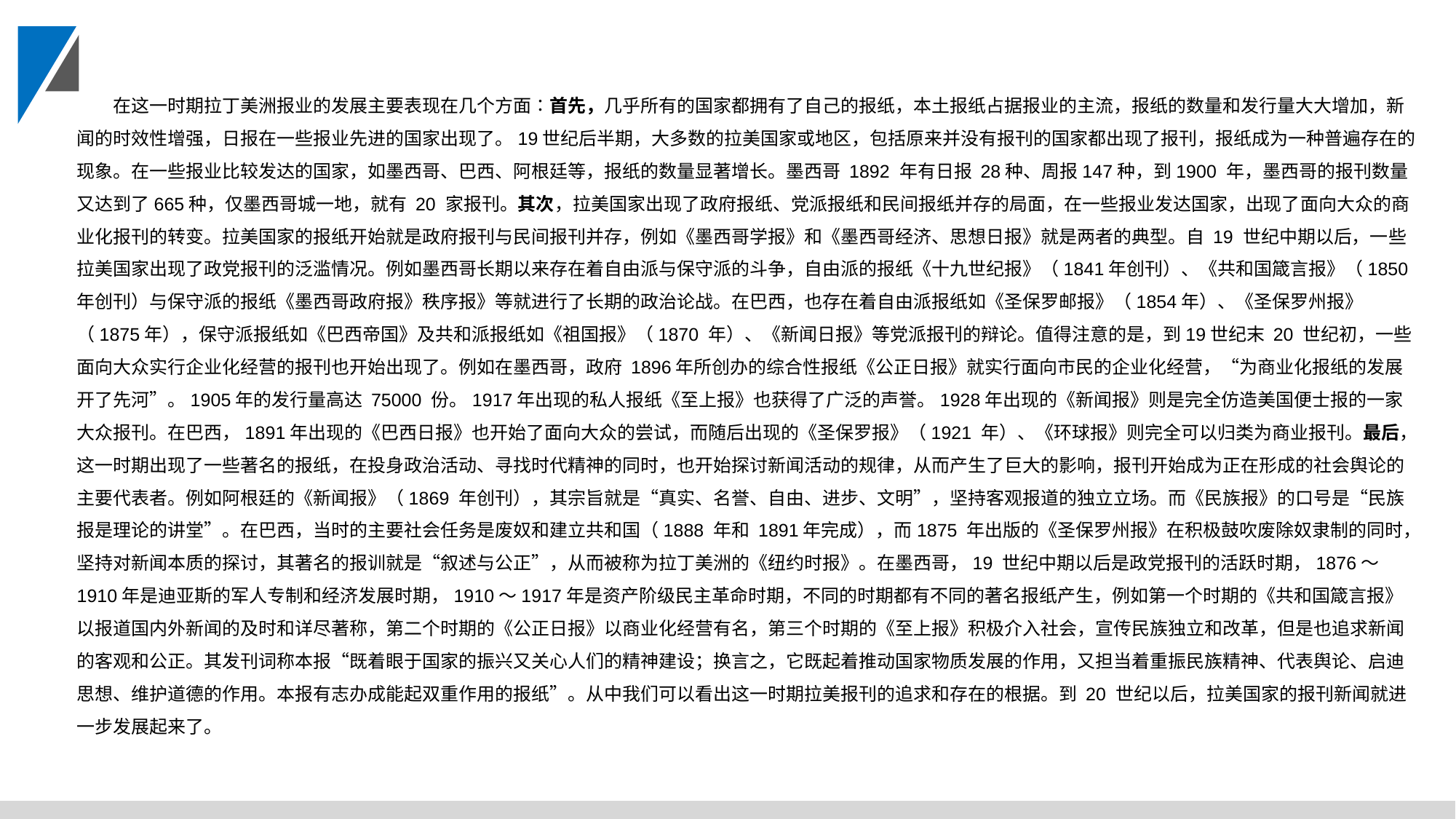

在这一时期拉丁美洲报业的发展主要表现在几个方面∶首先，几乎所有的国家都拥有了自己的报纸，本土报纸占据报业的主流，报纸的数量和发行量大大增加，新闻的时效性增强，日报在一些报业先进的国家出现了。19世纪后半期，大多数的拉美国家或地区，包括原来并没有报刊的国家都出现了报刊，报纸成为一种普遍存在的现象。在一些报业比较发达的国家，如墨西哥、巴西、阿根廷等，报纸的数量显著增长。墨西哥 1892 年有日报 28种、周报147种，到1900 年，墨西哥的报刊数量又达到了665种，仅墨西哥城一地，就有 20 家报刊。其次，拉美国家出现了政府报纸、党派报纸和民间报纸并存的局面，在一些报业发达国家，出现了面向大众的商业化报刊的转变。拉美国家的报纸开始就是政府报刊与民间报刊并存，例如《墨西哥学报》和《墨西哥经济、思想日报》就是两者的典型。自 19 世纪中期以后，一些拉美国家出现了政党报刊的泛滥情况。例如墨西哥长期以来存在着自由派与保守派的斗争，自由派的报纸《十九世纪报》（1841年创刊）、《共和国箴言报》（1850年创刊）与保守派的报纸《墨西哥政府报》秩序报》等就进行了长期的政治论战。在巴西，也存在着自由派报纸如《圣保罗邮报》（1854年）、《圣保罗州报》（1875年），保守派报纸如《巴西帝国》及共和派报纸如《祖国报》（1870 年）、《新闻日报》等党派报刊的辩论。值得注意的是，到19世纪末 20 世纪初，一些面向大众实行企业化经营的报刊也开始出现了。例如在墨西哥，政府 1896年所创办的综合性报纸《公正日报》就实行面向市民的企业化经营，“为商业化报纸的发展开了先河”。1905年的发行量高达 75000 份。1917年出现的私人报纸《至上报》也获得了广泛的声誉。1928年出现的《新闻报》则是完全仿造美国便士报的一家大众报刊。在巴西，1891年出现的《巴西日报》也开始了面向大众的尝试，而随后出现的《圣保罗报》（1921 年）、《环球报》则完全可以归类为商业报刊。最后，这一时期出现了一些著名的报纸，在投身政治活动、寻找时代精神的同时，也开始探讨新闻活动的规律，从而产生了巨大的影响，报刊开始成为正在形成的社会舆论的主要代表者。例如阿根廷的《新闻报》（1869 年创刊），其宗旨就是“真实、名誉、自由、进步、文明”，坚持客观报道的独立立场。而《民族报》的口号是“民族报是理论的讲堂”。在巴西，当时的主要社会任务是废奴和建立共和国（1888 年和 1891年完成），而1875 年出版的《圣保罗州报》在积极鼓吹废除奴隶制的同时，坚持对新闻本质的探讨，其著名的报训就是“叙述与公正”，从而被称为拉丁美洲的《纽约时报》。在墨西哥，19 世纪中期以后是政党报刊的活跃时期，1876～1910年是迪亚斯的军人专制和经济发展时期，1910～1917年是资产阶级民主革命时期，不同的时期都有不同的著名报纸产生，例如第一个时期的《共和国箴言报》以报道国内外新闻的及时和详尽著称，第二个时期的《公正日报》以商业化经营有名，第三个时期的《至上报》积极介入社会，宣传民族独立和改革，但是也追求新闻的客观和公正。其发刊词称本报“既着眼于国家的振兴又关心人们的精神建设；换言之，它既起着推动国家物质发展的作用，又担当着重振民族精神、代表舆论、启迪思想、维护道德的作用。本报有志办成能起双重作用的报纸”。从中我们可以看出这一时期拉美报刊的追求和存在的根据。到 20 世纪以后，拉美国家的报刊新闻就进一步发展起来了。